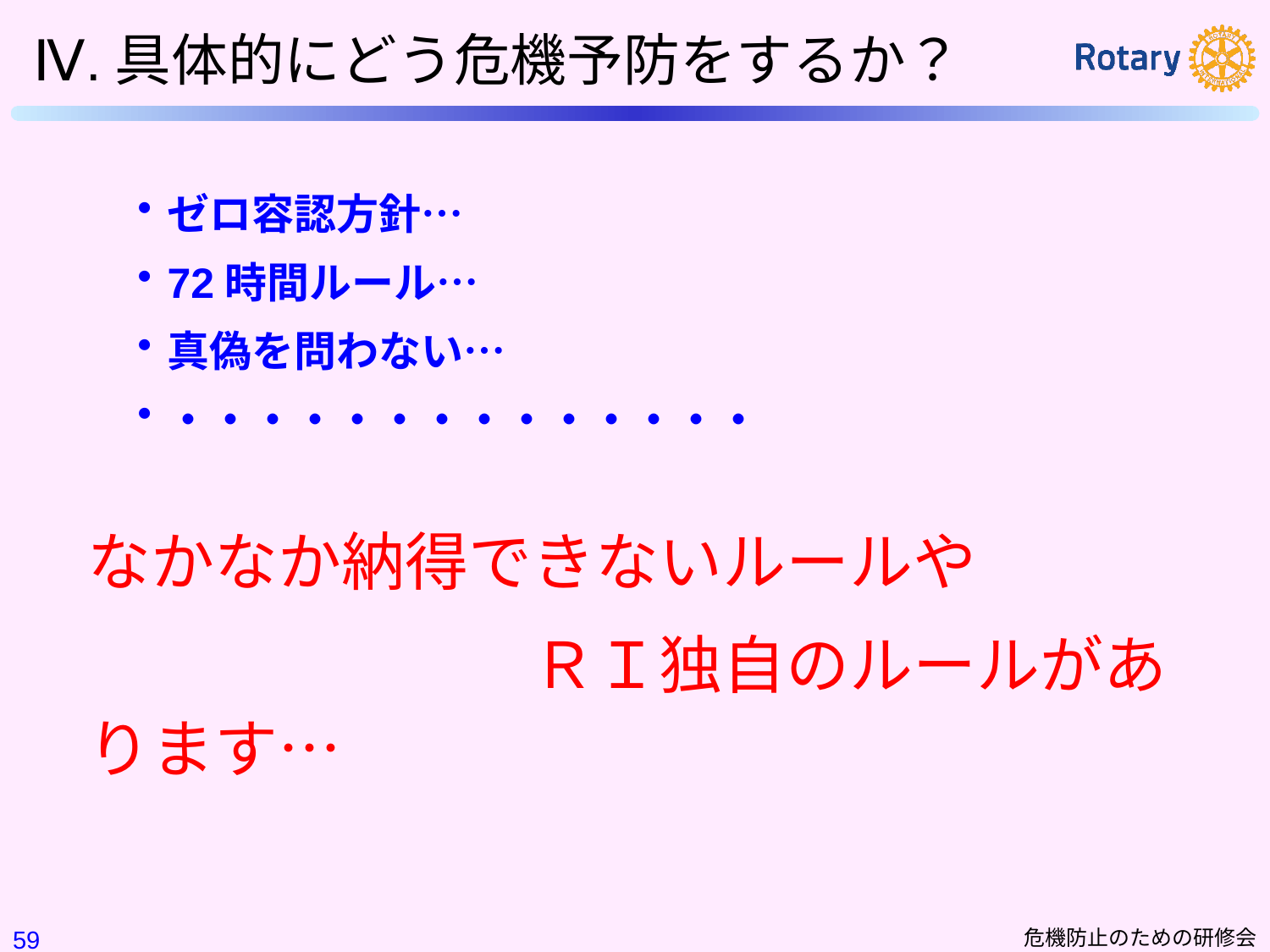

Ⅳ.具体的にどう危機予防をするか？
ゼロ容認方針…
72時間ルール…
真偽を問わない…
・・・・・・・・・・・・・・
なかなか納得できないルールや
　　　　　　　ＲＩ独自のルールがあります…
59
危機防止のための研修会